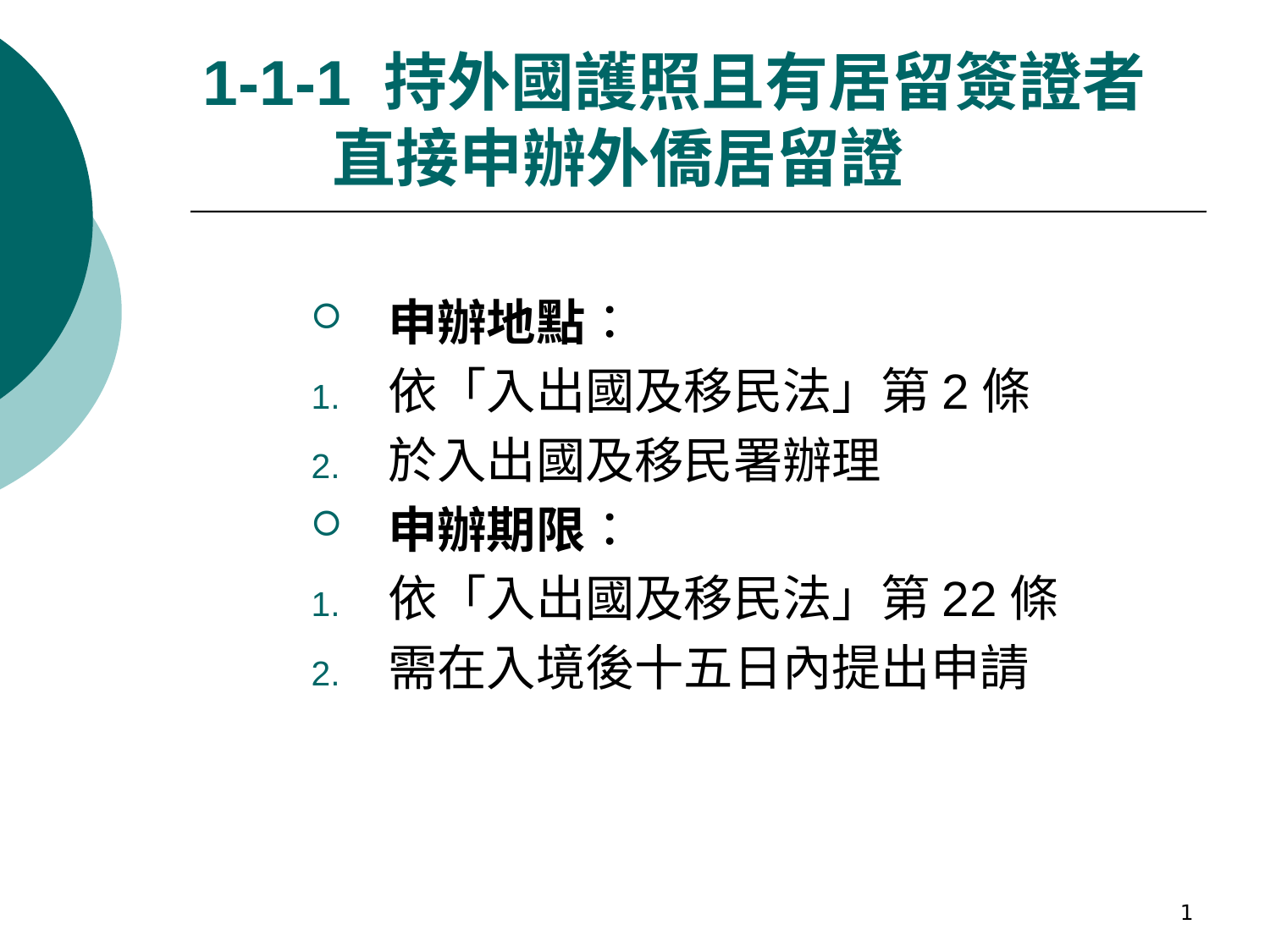

# 1-1-1 持外國護照且有居留簽證者 直接申辦外僑居留證
申辦地點：
依「入出國及移民法」第2條
於入出國及移民署辦理
申辦期限：
依「入出國及移民法」第22條
需在入境後十五日內提出申請

1